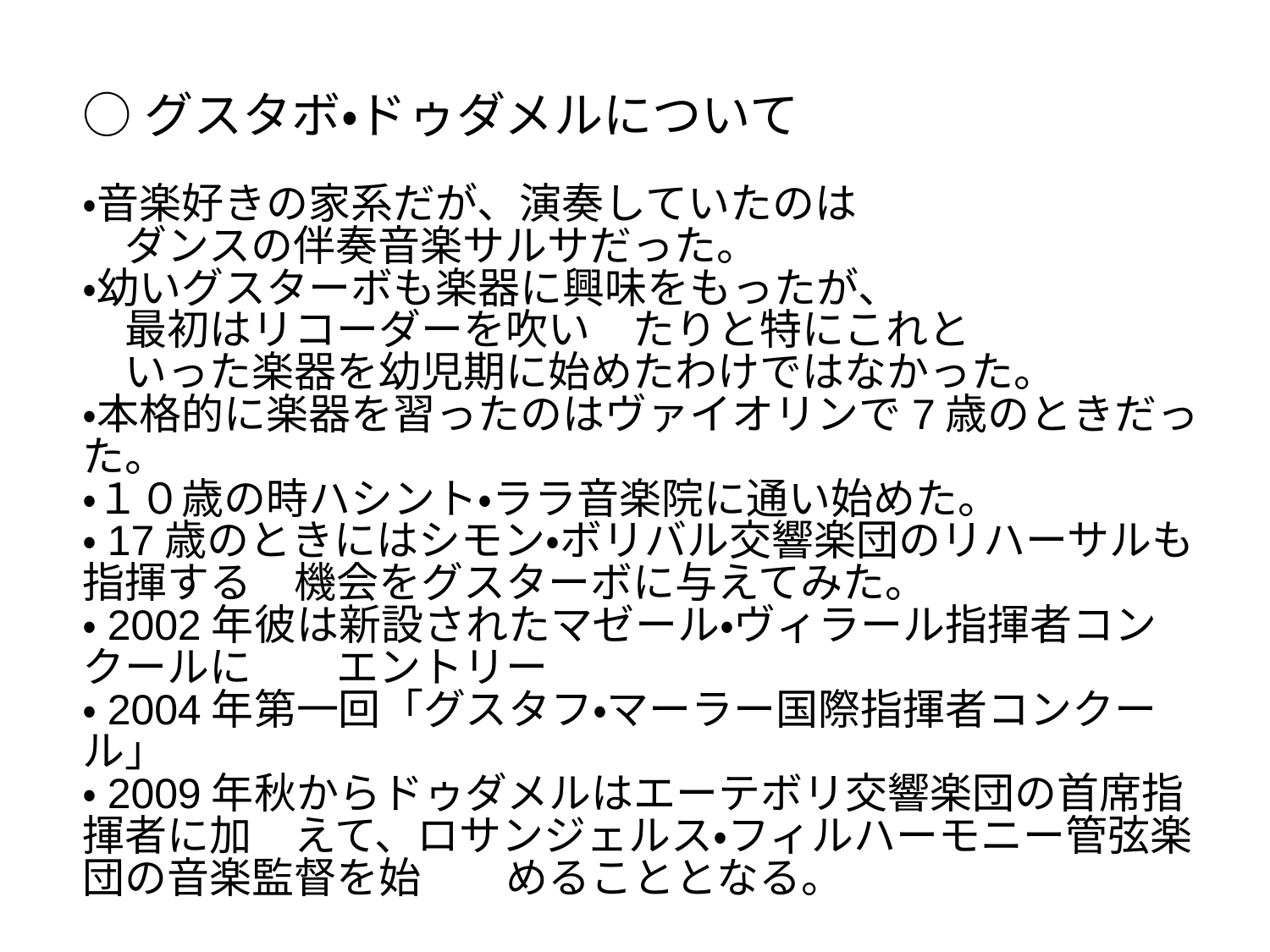

○グスタボ・ドゥダメルについて

・音楽好きの家系だが、演奏していたのは
　ダンスの伴奏音楽サルサだった。
・幼いグスターボも楽器に興味をもったが、
　最初はリコーダーを吹い　たりと特にこれと
　いった楽器を幼児期に始めたわけではなかった。
・本格的に楽器を習ったのはヴァイオリンで7歳のときだった。
・１０歳の時ハシント・ララ音楽院に通い始めた。
・17歳のときにはシモン・ボリバル交響楽団のリハーサルも指揮する　機会をグスターボに与えてみた。
・2002年彼は新設されたマゼール・ヴィラール指揮者コンクールに　　エントリー
・2004年第一回「グスタフ・マーラー国際指揮者コンクール」
・2009年秋からドゥダメルはエーテボリ交響楽団の首席指揮者に加　えて、ロサンジェルス・フィルハーモニー管弦楽団の音楽監督を始　　めることとなる。